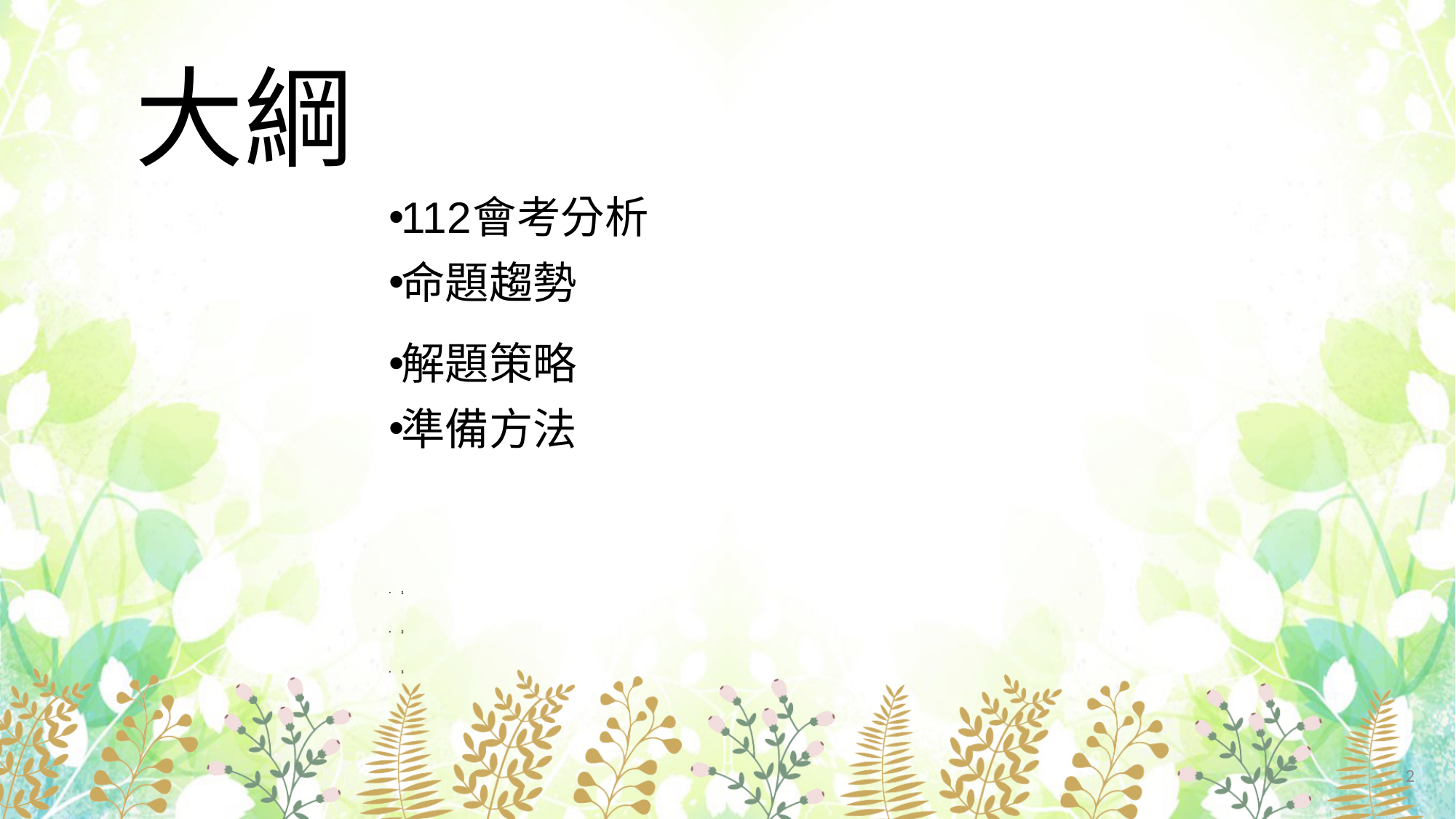

# 大綱
112會考分析

命題趨勢

解題策略

準備方法

1

2

3
2